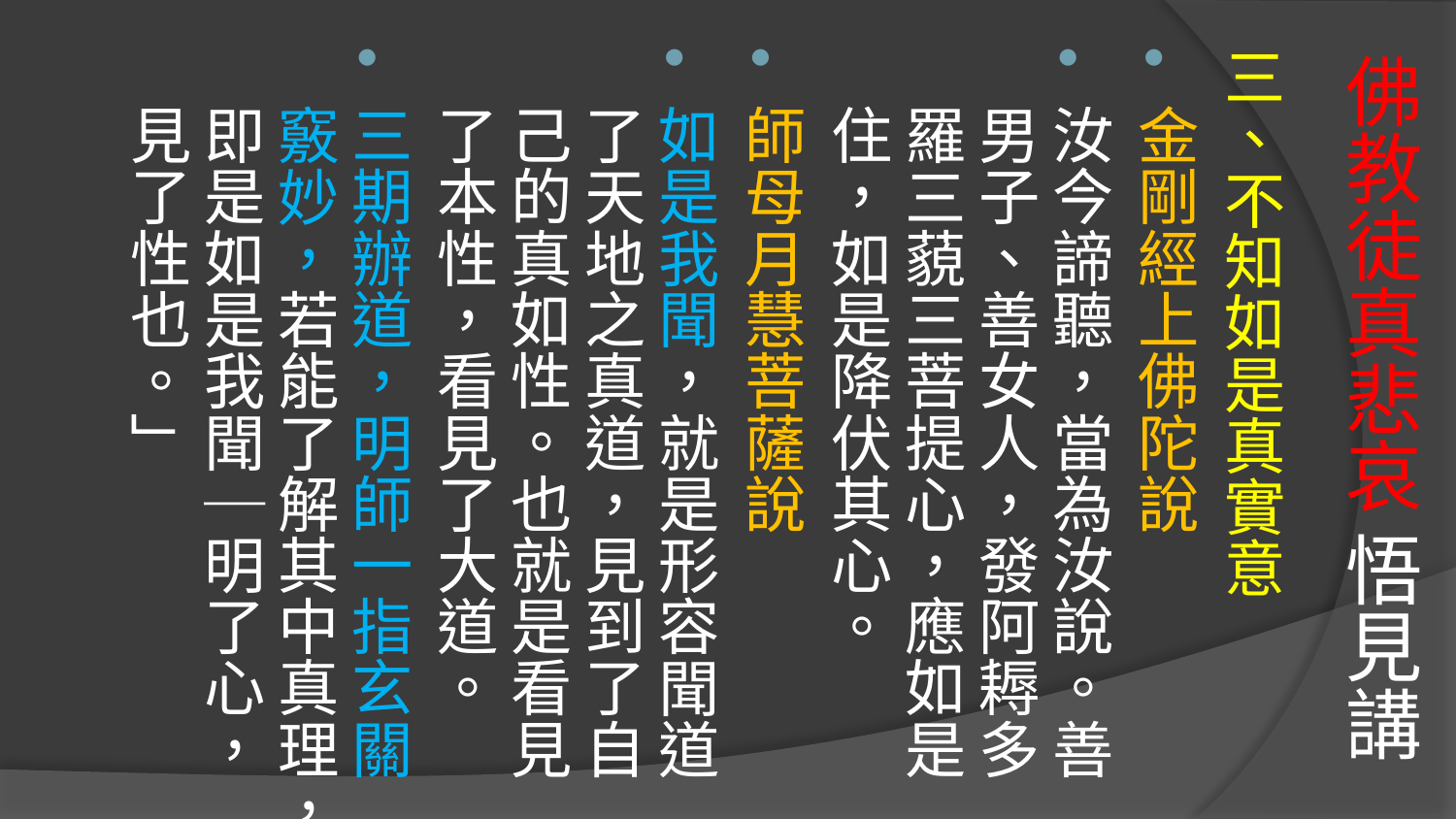

# 佛教徒真悲哀 悟見講
三、不知如是真實意
金剛經上佛陀說
汝今諦聽，當為汝說。善男子、善女人，發阿耨多羅三藐三菩提心，應如是住，如是降伏其心。
師母月慧菩薩說
如是我聞，就是形容聞道了天地之真道，見到了自己的真如性。也就是看見了本性，看見了大道。
三期辦道，明師一指玄關竅妙，若能了解其中真理，即是如是我聞｜明了心，見了性也。﹂